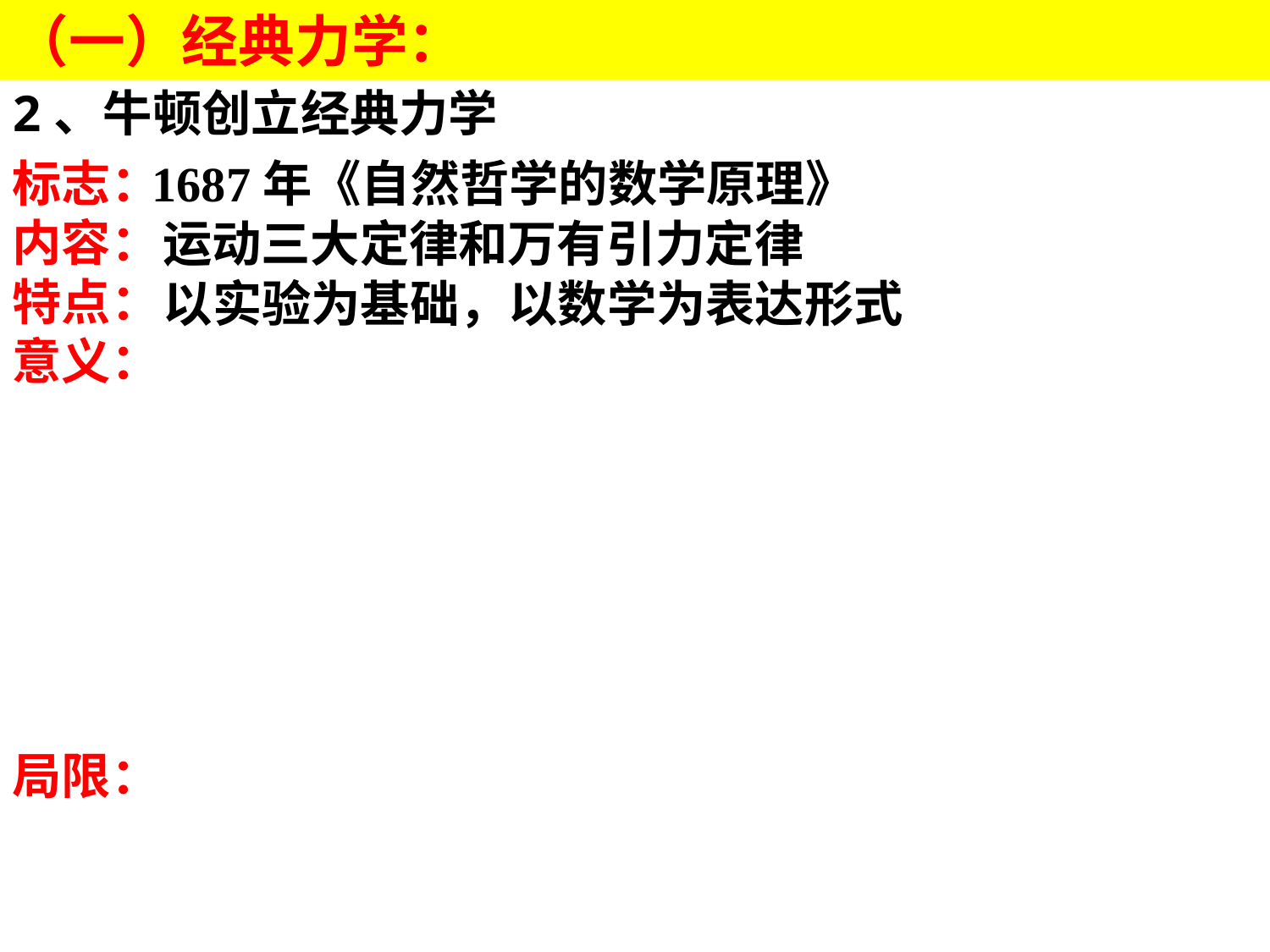

（一）经典力学：
2、牛顿创立经典力学
标志：
内容：
特点：
意义：

局限：

1687年《自然哲学的数学原理》
运动三大定律和万有引力定律
以实验为基础，以数学为表达形式